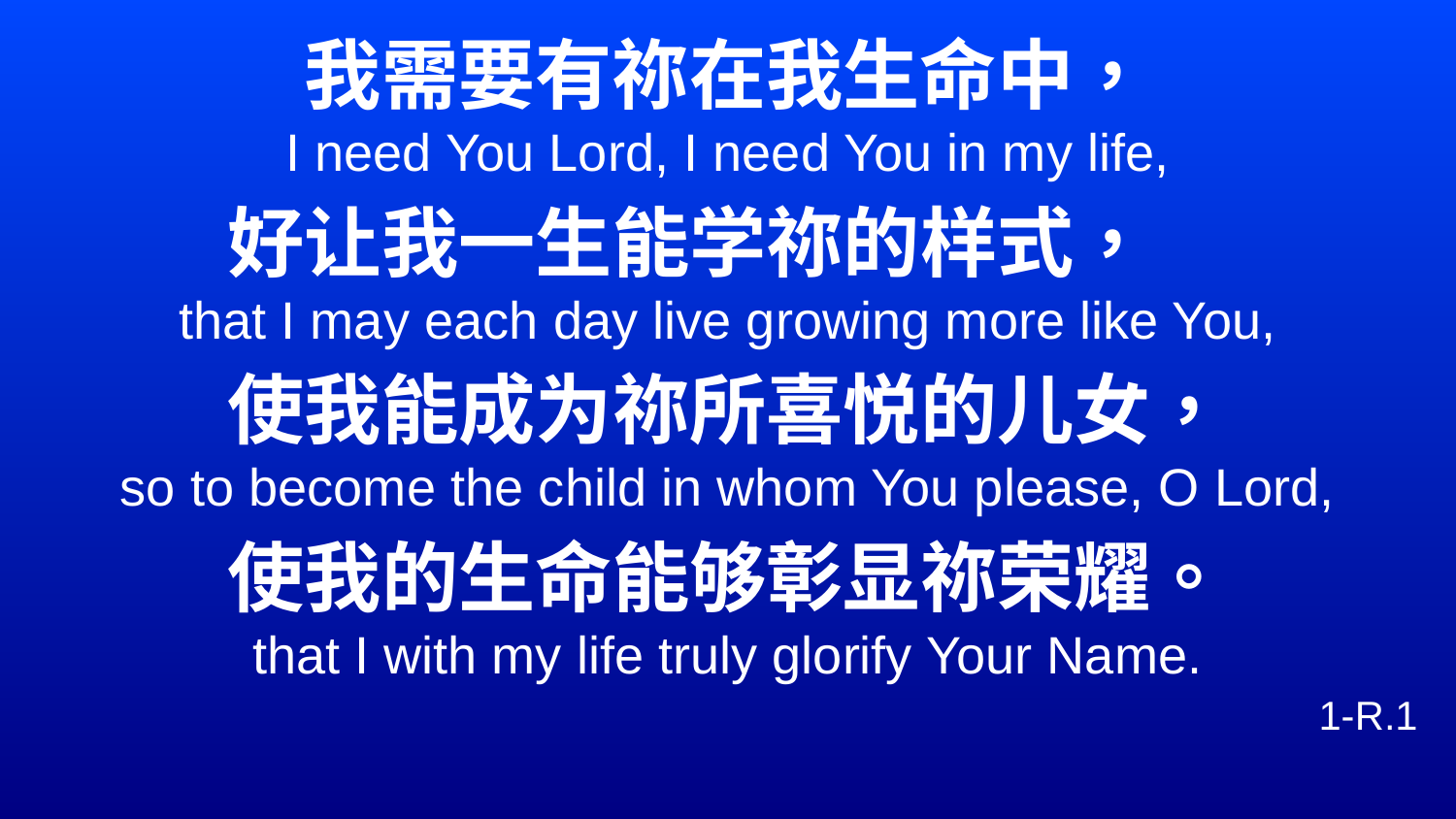

我需要有祢在我生命中，
I need You Lord, I need You in my life,
好让我一生能学祢的样式，
that I may each day live growing more like You,
使我能成为祢所喜悦的儿女，
so to become the child in whom You please, O Lord,
使我的生命能够彰显祢荣耀。
that I with my life truly glorify Your Name.
1-R.1